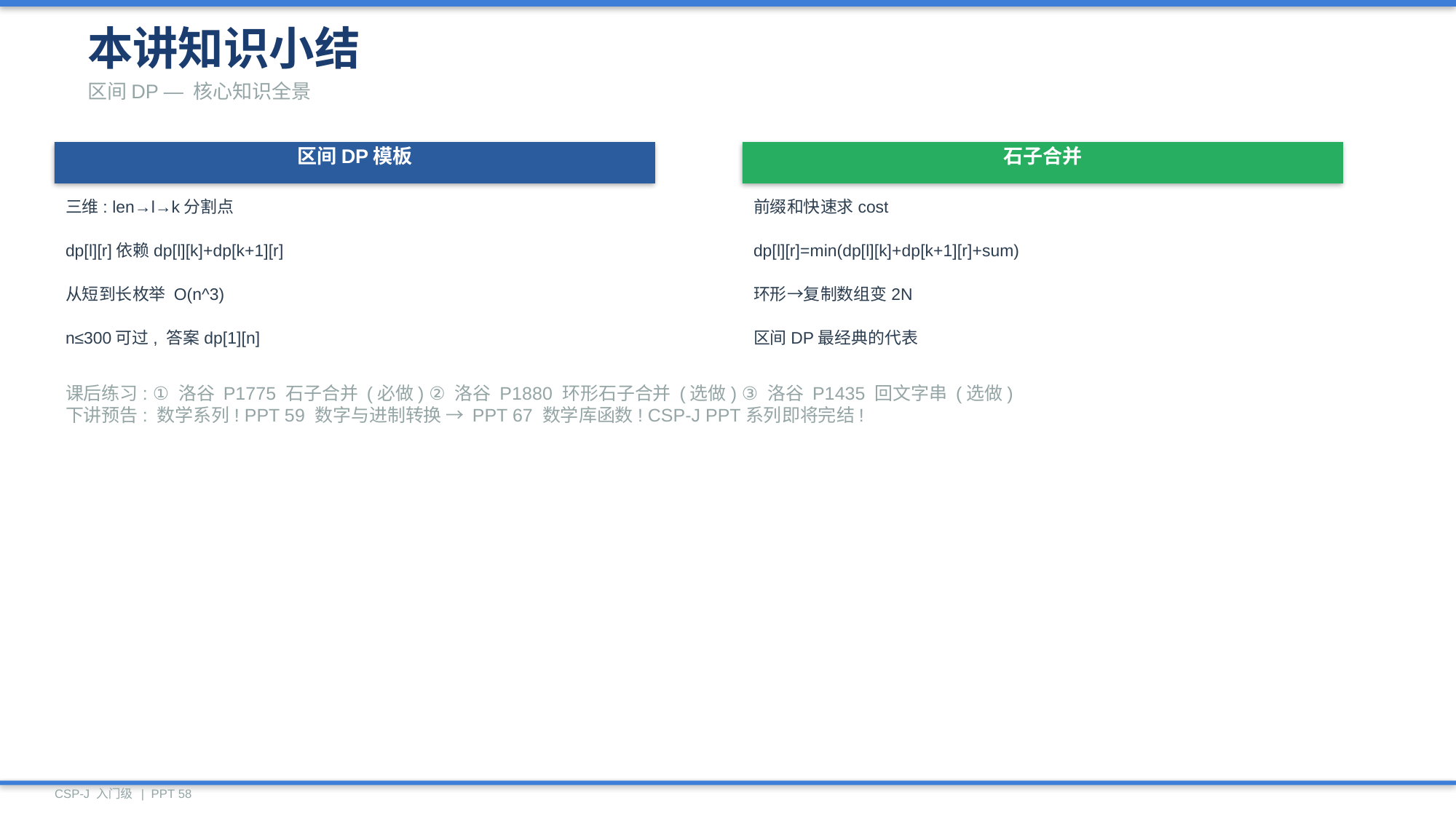

本讲知识小结
区间DP — 核心知识全景

区间DP模板
石子合并
三维: len→l→k分割点
前缀和快速求cost
dp[l][r]依赖dp[l][k]+dp[k+1][r]
dp[l][r]=min(dp[l][k]+dp[k+1][r]+sum)
从短到长枚举 O(n^3)
环形→复制数组变2N
n≤300可过, 答案dp[1][n]
区间DP最经典的代表
课后练习: ① 洛谷 P1775 石子合并 (必做) ② 洛谷 P1880 环形石子合并 (选做) ③ 洛谷 P1435 回文字串 (选做)
下讲预告: 数学系列! PPT 59 数字与进制转换 → PPT 67 数学库函数! CSP-J PPT系列即将完结!

CSP-J 入门级  |  PPT 58